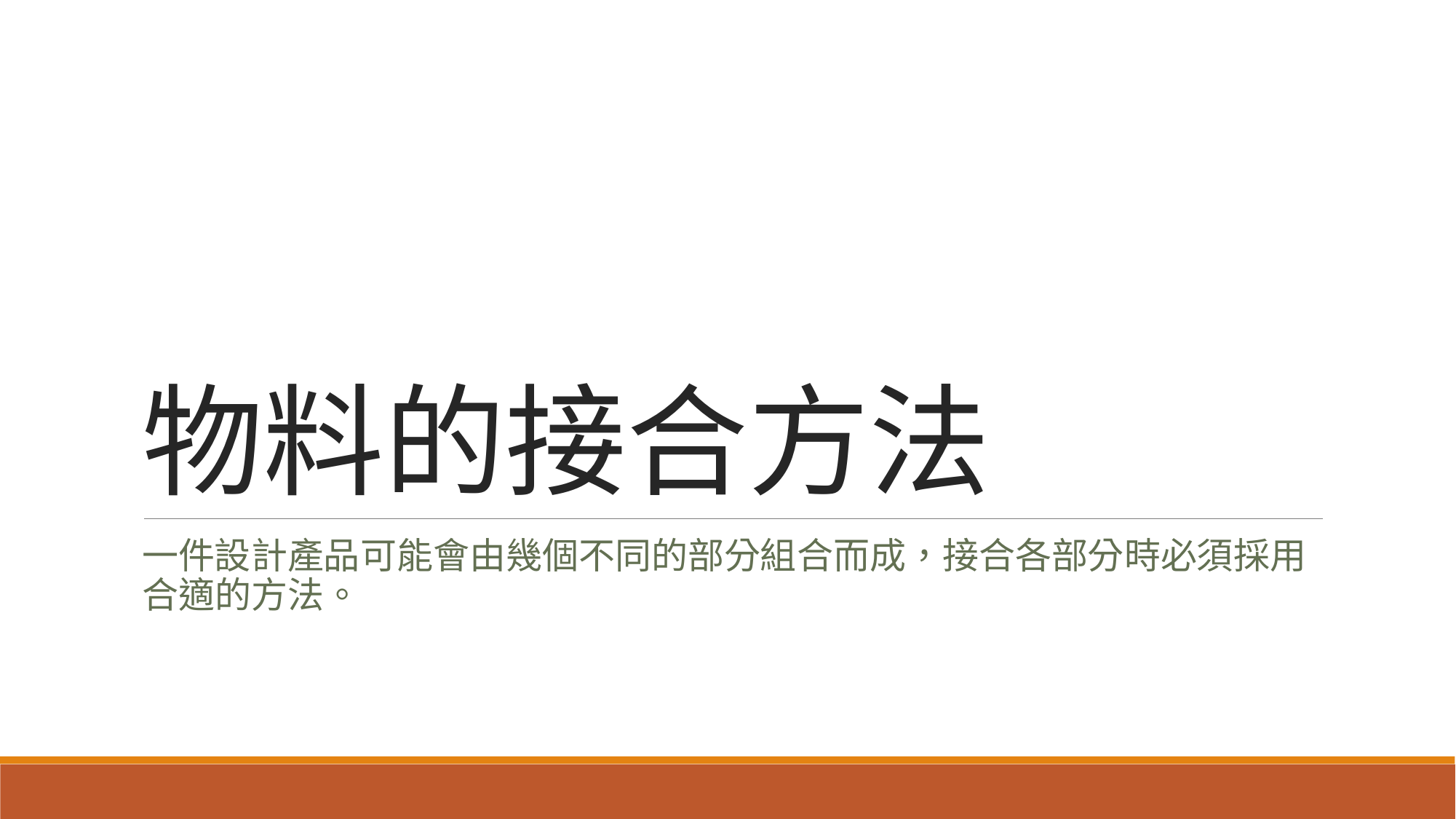

# 物料的接合方法
一件設計產品可能會由幾個不同的部分組合而成，接合各部分時必須採用合適的方法。